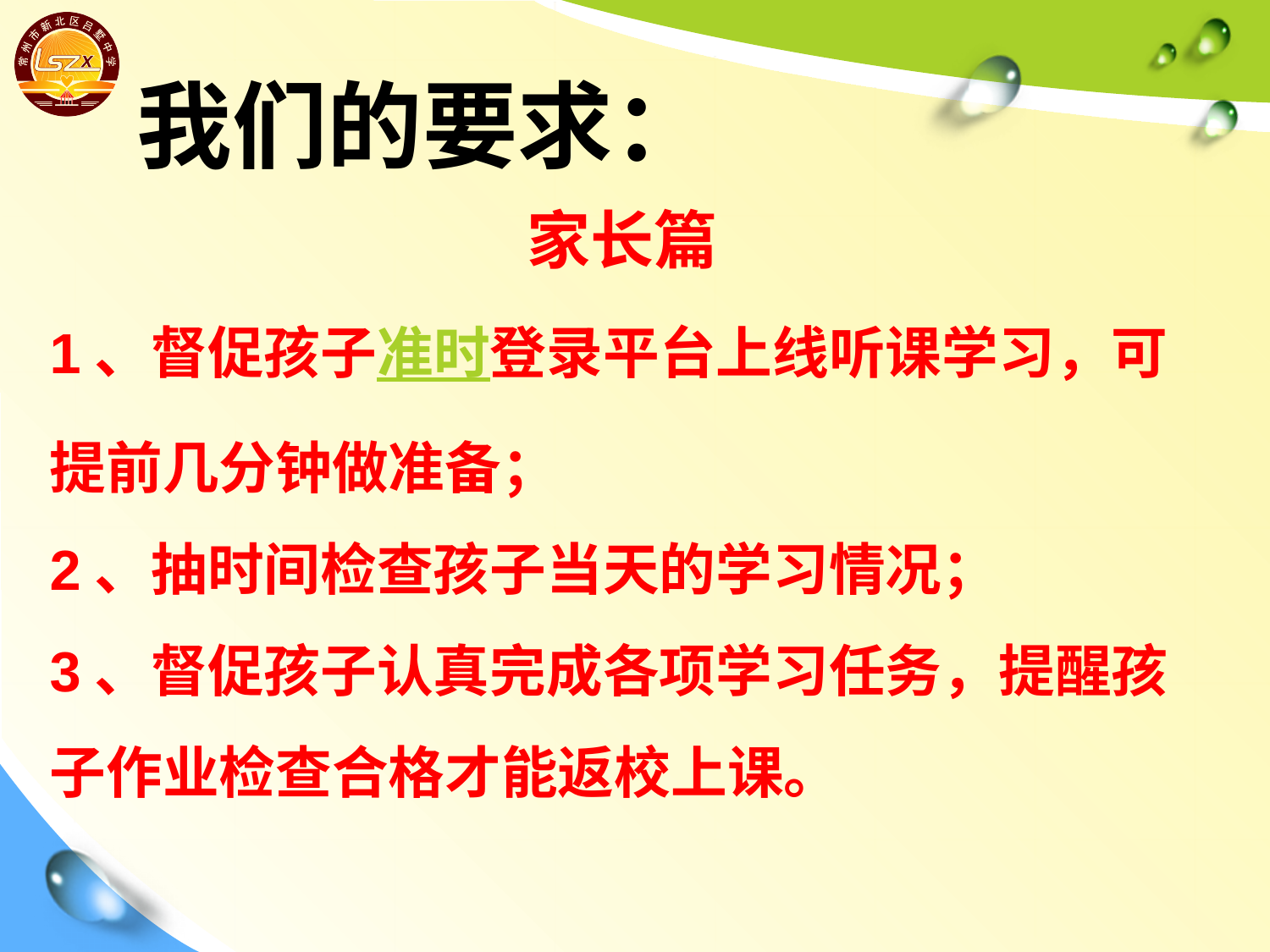

我们的要求：
家长篇
1、督促孩子准时登录平台上线听课学习，可提前几分钟做准备；
2、抽时间检查孩子当天的学习情况；
3、督促孩子认真完成各项学习任务，提醒孩子作业检查合格才能返校上课。